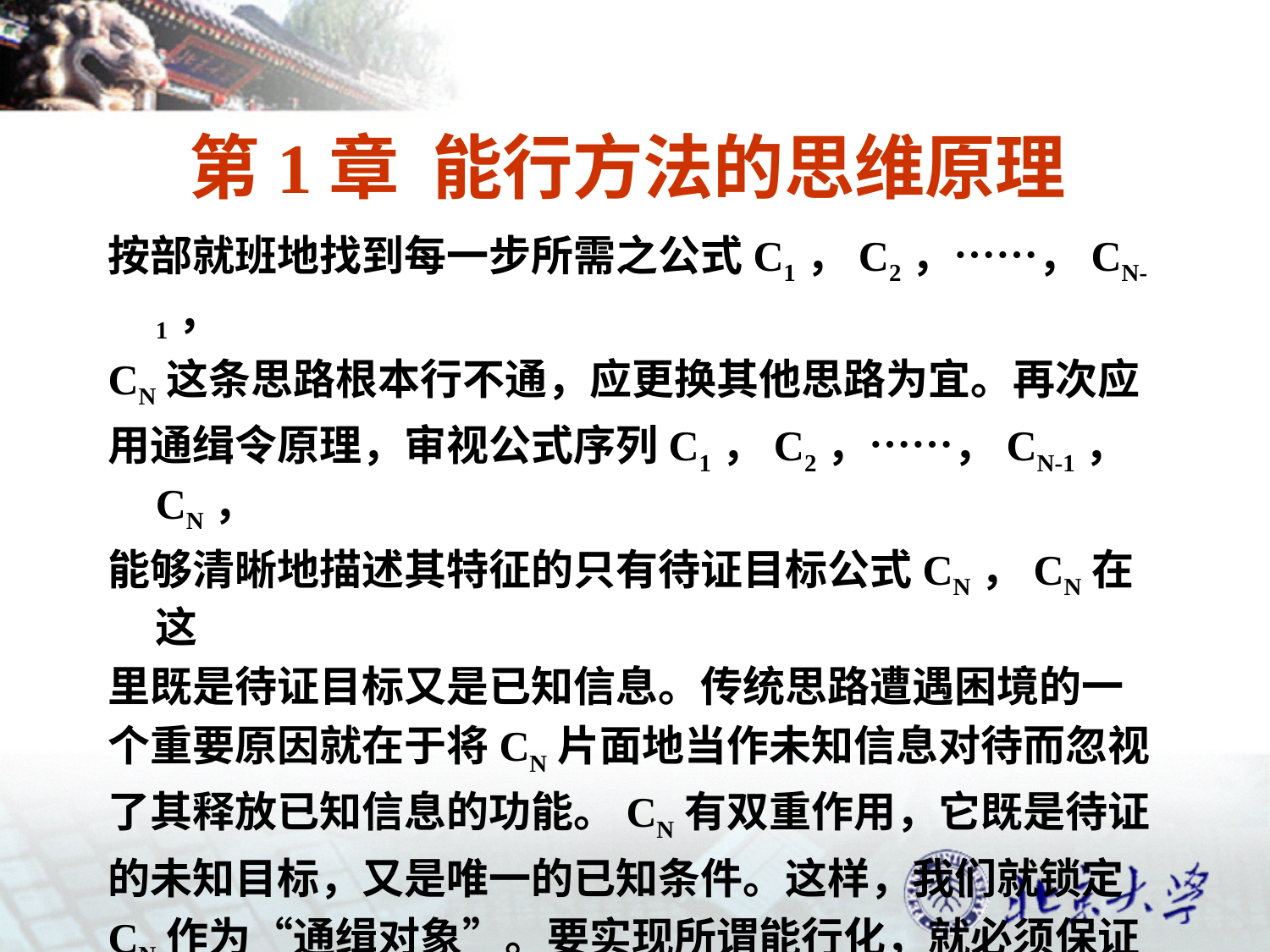

# 第1章  能行方法的思维原理
按部就班地找到每一步所需之公式C1，C2，……，CN-1，
CN这条思路根本行不通，应更换其他思路为宜。再次应
用通缉令原理，审视公式序列C1，C2，……，CN-1，CN，
能够清晰地描述其特征的只有待证目标公式CN，CN在这
里既是待证目标又是已知信息。传统思路遭遇困境的一
个重要原因就在于将CN片面地当作未知信息对待而忽视
了其释放已知信息的功能。CN有双重作用，它既是待证
的未知目标，又是唯一的已知条件。这样，我们就锁定
CN作为“通缉对象”。要实现所谓能行化，就必须保证
所给程序是完全机械的，就必须排除直觉等人为因素，